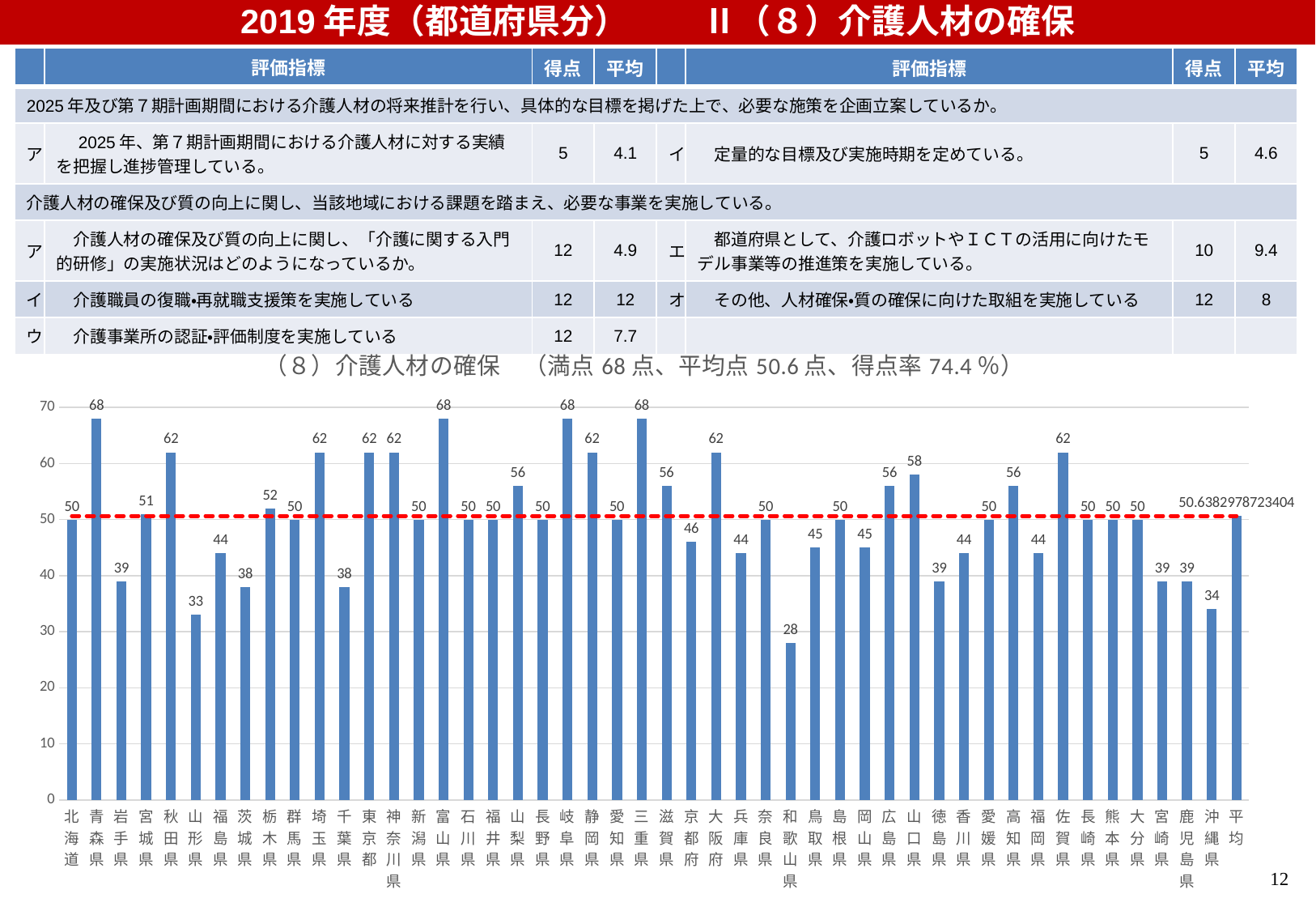

2019年度（都道府県分） 　　Ⅱ（８）介護人材の確保
|  | 評価指標 | 得点 | 平均 |  | 評価指標 | 得点 | 平均 |
| --- | --- | --- | --- | --- | --- | --- | --- |
| 2025年及び第７期計画期間における介護人材の将来推計を行い、具体的な目標を掲げた上で、必要な施策を企画立案しているか。 |  |  |  |  |  |  |  |
| ア | 2025年、第７期計画期間における介護人材に対する実績を把握し進捗管理している。 | 5 | 4.1 | イ | 定量的な目標及び実施時期を定めている。 | 5 | 4.6 |
| 介護人材の確保及び質の向上に関し、当該地域における課題を踏まえ、必要な事業を実施している。 |  |  |  |  |  |  |  |
| ア | 介護人材の確保及び質の向上に関し、「介護に関する入門的研修」の実施状況はどのようになっているか。 | 12 | 4.9 | エ | 都道府県として、介護ロボットやＩＣＴの活用に向けたモデル事業等の推進策を実施している。 | 10 | 9.4 |
| イ | 介護職員の復職・再就職支援策を実施している | 12 | 12 | オ | その他、人材確保・質の確保に向けた取組を実施している | 12 | 8 |
| ウ | 介護事業所の認証・評価制度を実施している | 12 | 7.7 |  |  |  |  |

### Chart: （８）介護人材の確保　（満点68点、平均点50.6点、得点率74.4％）

| Category | 合計 | 平均 |
|---|---|---|
| 北海道 | 50.0 | 50.638297872340424 |
| 青森県 | 68.0 | 50.638297872340424 |
| 岩手県 | 39.0 | 50.638297872340424 |
| 宮城県 | 51.0 | 50.638297872340424 |
| 秋田県 | 62.0 | 50.638297872340424 |
| 山形県 | 33.0 | 50.638297872340424 |
| 福島県 | 44.0 | 50.638297872340424 |
| 茨城県 | 38.0 | 50.638297872340424 |
| 栃木県 | 52.0 | 50.638297872340424 |
| 群馬県 | 50.0 | 50.638297872340424 |
| 埼玉県 | 62.0 | 50.638297872340424 |
| 千葉県 | 38.0 | 50.638297872340424 |
| 東京都 | 62.0 | 50.638297872340424 |
| 神奈川県 | 62.0 | 50.638297872340424 |
| 新潟県 | 50.0 | 50.638297872340424 |
| 富山県 | 68.0 | 50.638297872340424 |
| 石川県 | 50.0 | 50.638297872340424 |
| 福井県 | 50.0 | 50.638297872340424 |
| 山梨県 | 56.0 | 50.638297872340424 |
| 長野県 | 50.0 | 50.638297872340424 |
| 岐阜県 | 68.0 | 50.638297872340424 |
| 静岡県 | 62.0 | 50.638297872340424 |
| 愛知県 | 50.0 | 50.638297872340424 |
| 三重県 | 68.0 | 50.638297872340424 |
| 滋賀県 | 56.0 | 50.638297872340424 |
| 京都府 | 46.0 | 50.638297872340424 |
| 大阪府 | 62.0 | 50.638297872340424 |
| 兵庫県 | 44.0 | 50.638297872340424 |
| 奈良県 | 50.0 | 50.638297872340424 |
| 和歌山県 | 28.0 | 50.638297872340424 |
| 鳥取県 | 45.0 | 50.638297872340424 |
| 島根県 | 50.0 | 50.638297872340424 |
| 岡山県 | 45.0 | 50.638297872340424 |
| 広島県 | 56.0 | 50.638297872340424 |
| 山口県 | 58.0 | 50.638297872340424 |
| 徳島県 | 39.0 | 50.638297872340424 |
| 香川県 | 44.0 | 50.638297872340424 |
| 愛媛県 | 50.0 | 50.638297872340424 |
| 高知県 | 56.0 | 50.638297872340424 |
| 福岡県 | 44.0 | 50.638297872340424 |
| 佐賀県 | 62.0 | 50.638297872340424 |
| 長崎県 | 50.0 | 50.638297872340424 |
| 熊本県 | 50.0 | 50.638297872340424 |
| 大分県 | 50.0 | 50.638297872340424 |
| 宮崎県 | 39.0 | 50.638297872340424 |
| 鹿児島県 | 39.0 | 50.638297872340424 |
| 沖縄県 | 34.0 | 50.638297872340424 |
| 平均 | 50.638297872340424 | 50.638297872340424 |
12